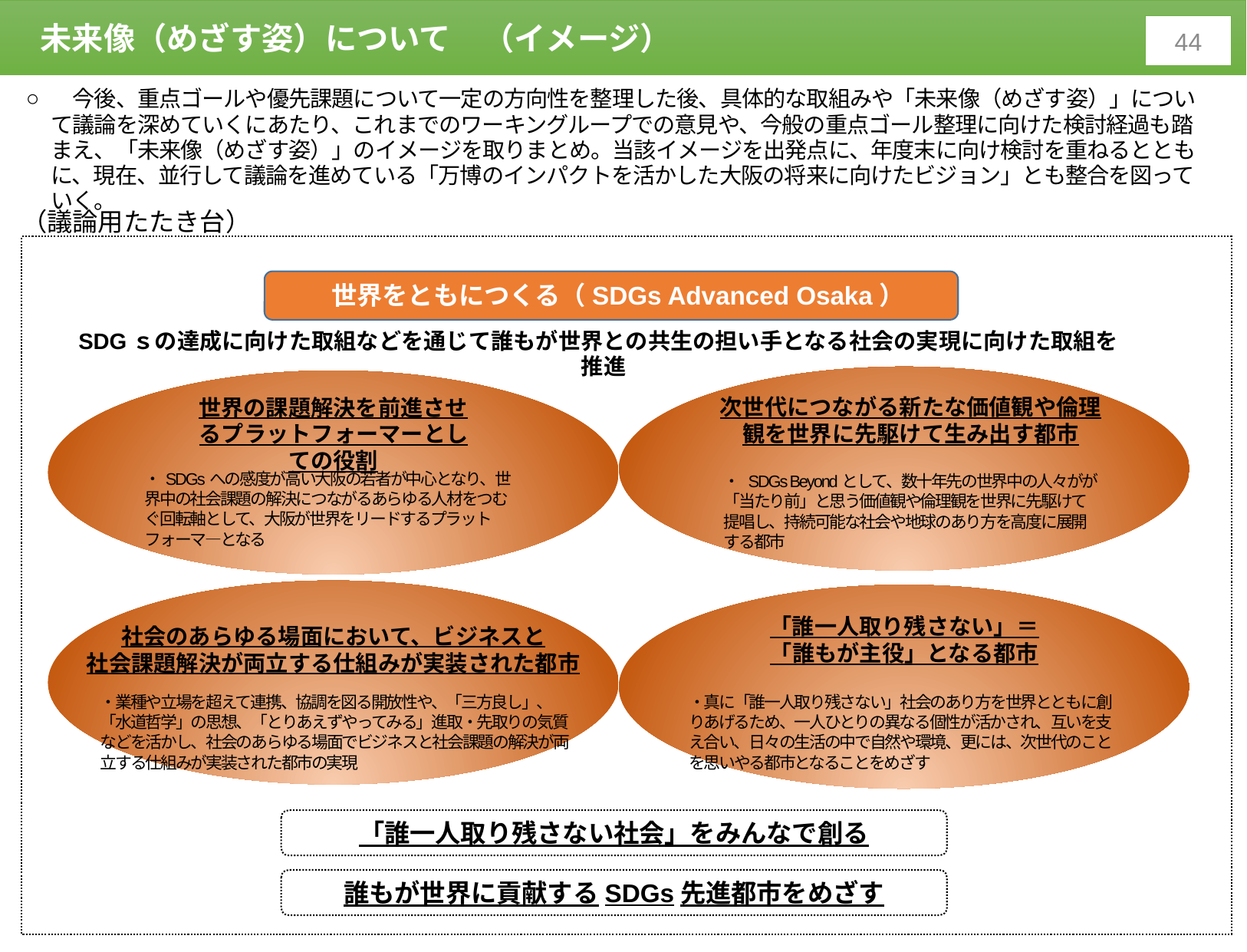

未来像（めざす姿）について　（イメージ）
44
　今後、重点ゴールや優先課題について一定の方向性を整理した後、具体的な取組みや「未来像（めざす姿）」について議論を深めていくにあたり、これまでのワーキングループでの意見や、今般の重点ゴール整理に向けた検討経過も踏まえ、「未来像（めざす姿）」のイメージを取りまとめ。当該イメージを出発点に、年度末に向け検討を重ねるとともに、現在、並行して議論を進めている「万博のインパクトを活かした大阪の将来に向けたビジョン」とも整合を図っていく。
（議論用たたき台）

世界をともにつくる（SDGs Advanced Osaka）
SDGｓの達成に向けた取組などを通じて誰もが世界との共生の担い手となる社会の実現に向けた取組を推進

次世代につながる新たな価値観や倫理観を世界に先駆けて生み出す都市
世界の課題解決を前進させるプラットフォーマーとしての役割
・SDGsへの感度が高い大阪の若者が中心となり、世界中の社会課題の解決につながるあらゆる人材をつむぐ回転軸として、大阪が世界をリードするプラットフォーマ―となる
・ SDGs Beyondとして、数十年先の世界中の人々がが「当たり前」と思う価値観や倫理観を世界に先駆けて提唱し、持続可能な社会や地球のあり方を高度に展開する都市

「誰一人取り残さない」＝
「誰もが主役」となる都市
社会のあらゆる場面において、ビジネスと
社会課題解決が両立する仕組みが実装された都市
・業種や立場を超えて連携、協調を図る開放性や、「三方良し」、「水道哲学」の思想、「とりあえずやってみる」進取・先取りの気質などを活かし、社会のあらゆる場面でビジネスと社会課題の解決が両立する仕組みが実装された都市の実現
・真に「誰一人取り残さない」社会のあり方を世界とともに創りあげるため、一人ひとりの異なる個性が活かされ、互いを支え合い、日々の生活の中で自然や環境、更には、次世代のことを思いやる都市となることをめざす
「誰一人取り残さない社会」をみんなで創る
誰もが世界に貢献するSDGs先進都市をめざす